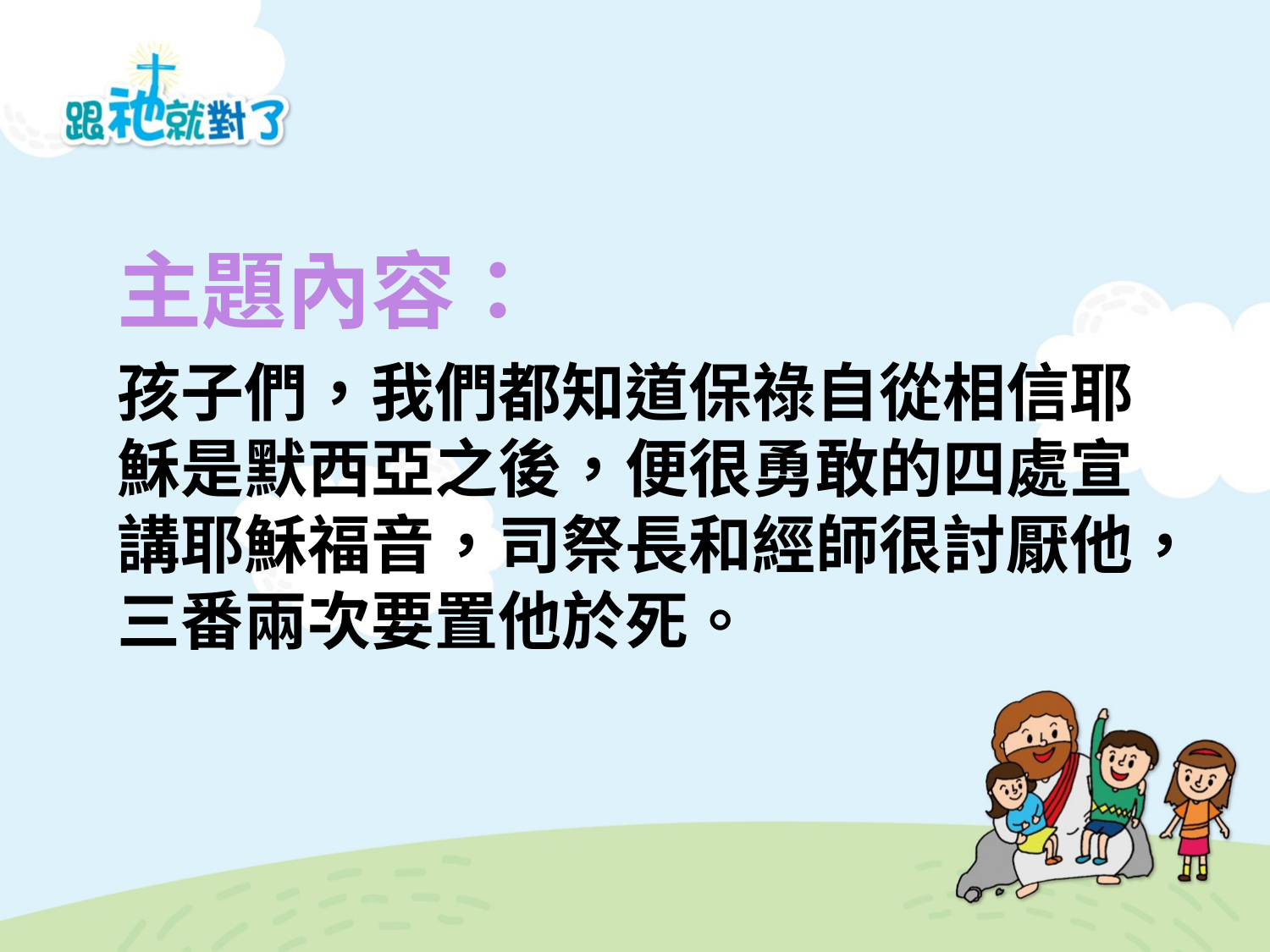

主題內容：
孩子們，我們都知道保祿自從相信耶穌是默西亞之後，便很勇敢的四處宣講耶穌福音，司祭長和經師很討厭他，三番兩次要置他於死。